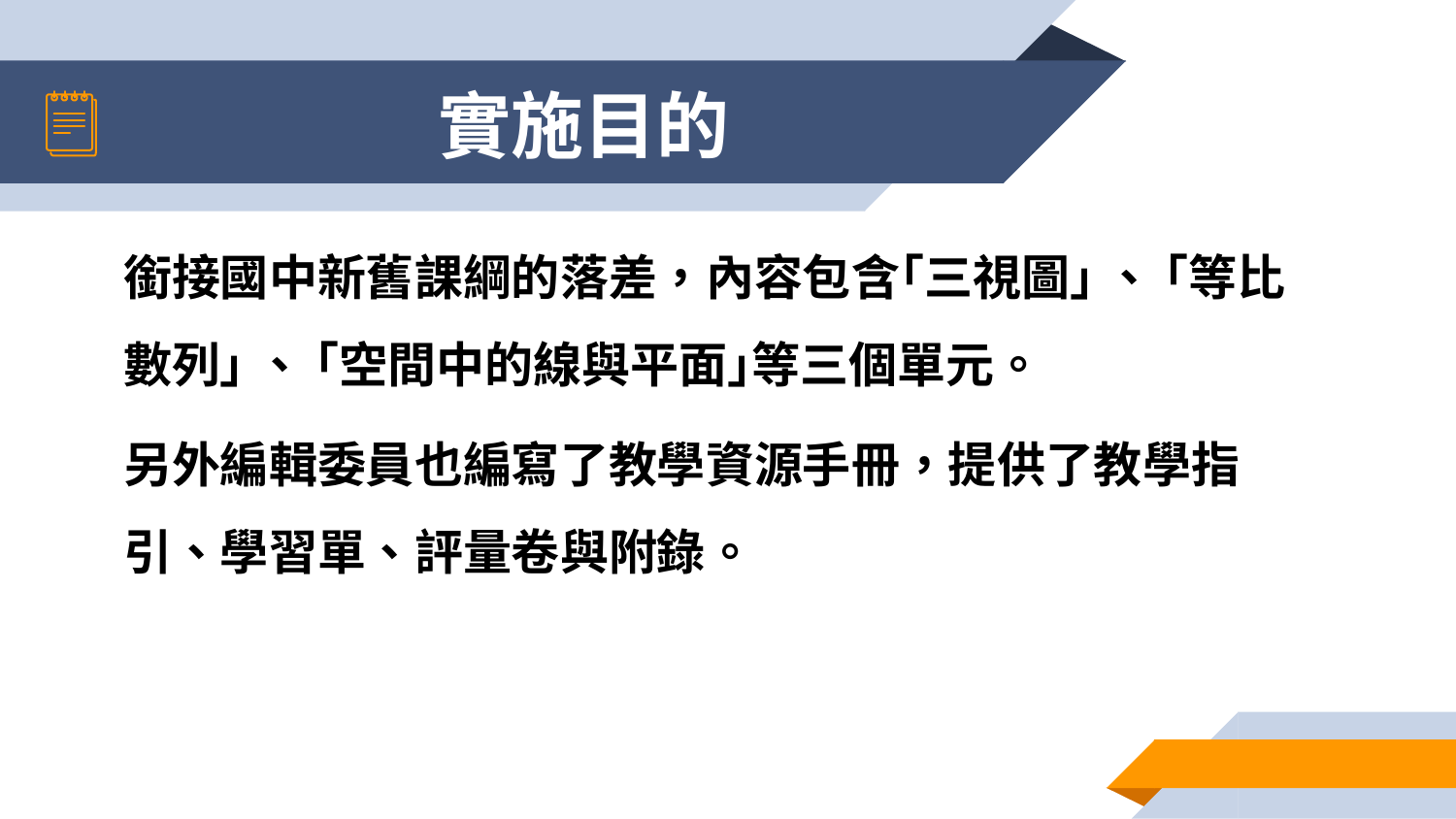

# 實施目的

銜接國中新舊課綱的落差，內容包含｢三視圖｣ 、 ｢等比數列｣ 、 ｢空間中的線與平面｣等三個單元。
另外編輯委員也編寫了教學資源手冊，提供了教學指引、學習單、評量卷與附錄。